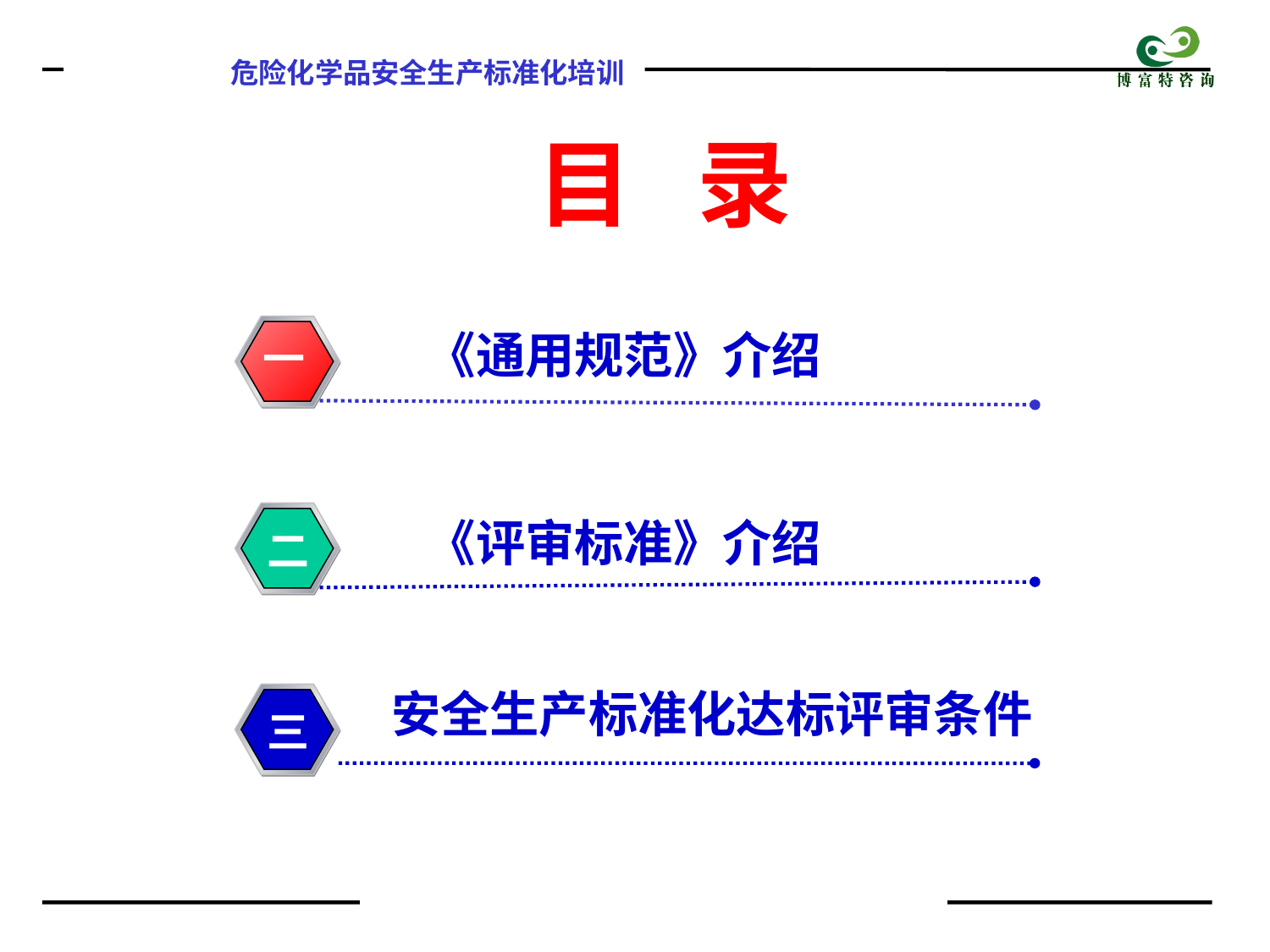

目   录

《通用规范》介绍

一

《评审标准》介绍

二

安全生产标准化达标评审条件

三